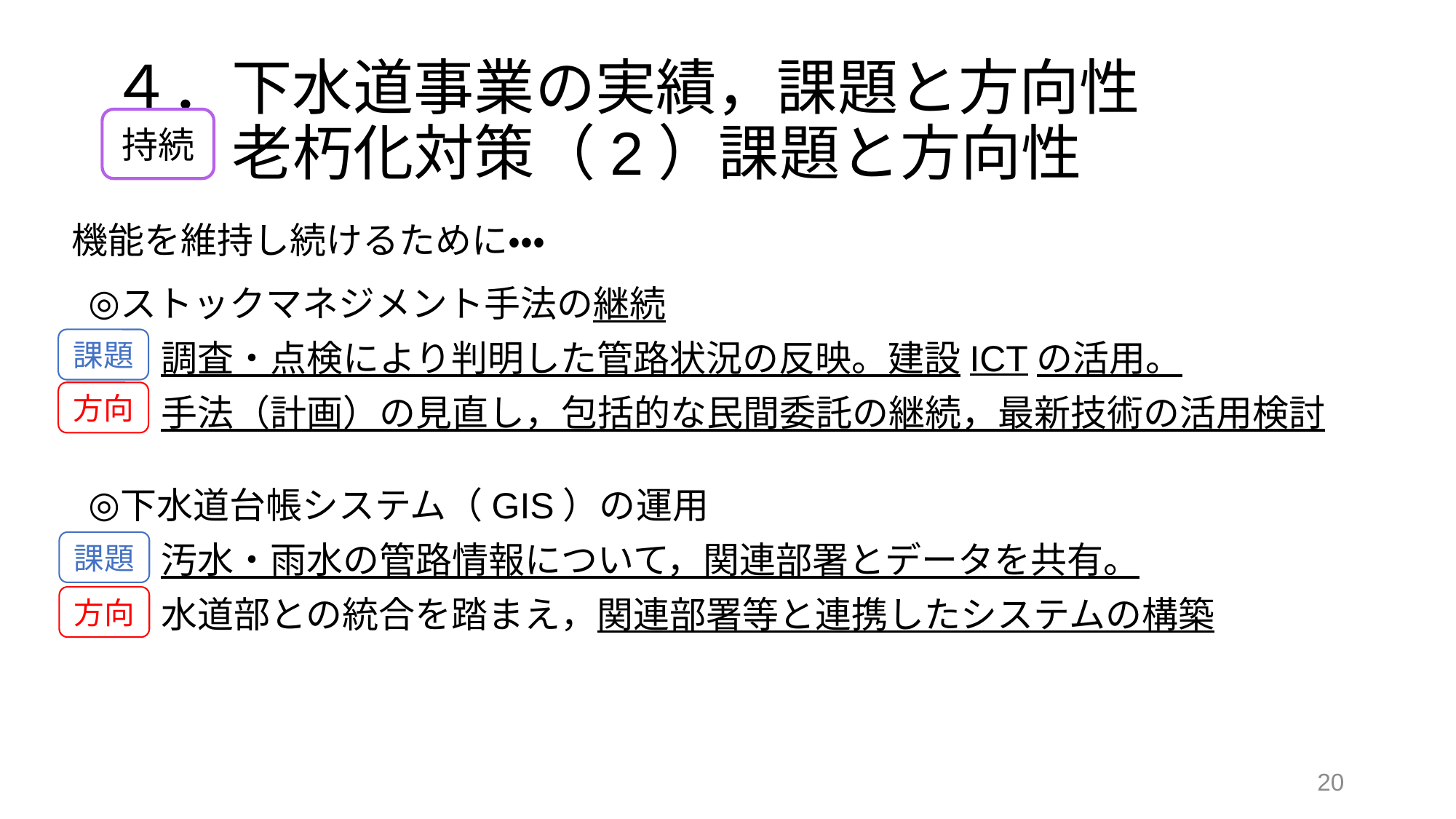

# ４．下水道事業の実績，課題と方向性 　　老朽化対策（2）課題と方向性
持続
機能を維持し続けるために・・・
ストックマネジメント手法の継続
　　調査・点検により判明した管路状況の反映。建設ICTの活用。
　　手法（計画）の見直し，包括的な民間委託の継続，最新技術の活用検討

下水道台帳システム（GIS）の運用
　　汚水・雨水の管路情報について，関連部署とデータを共有。
　　水道部との統合を踏まえ，関連部署等と連携したシステムの構築
課題
方向
課題
方向
20